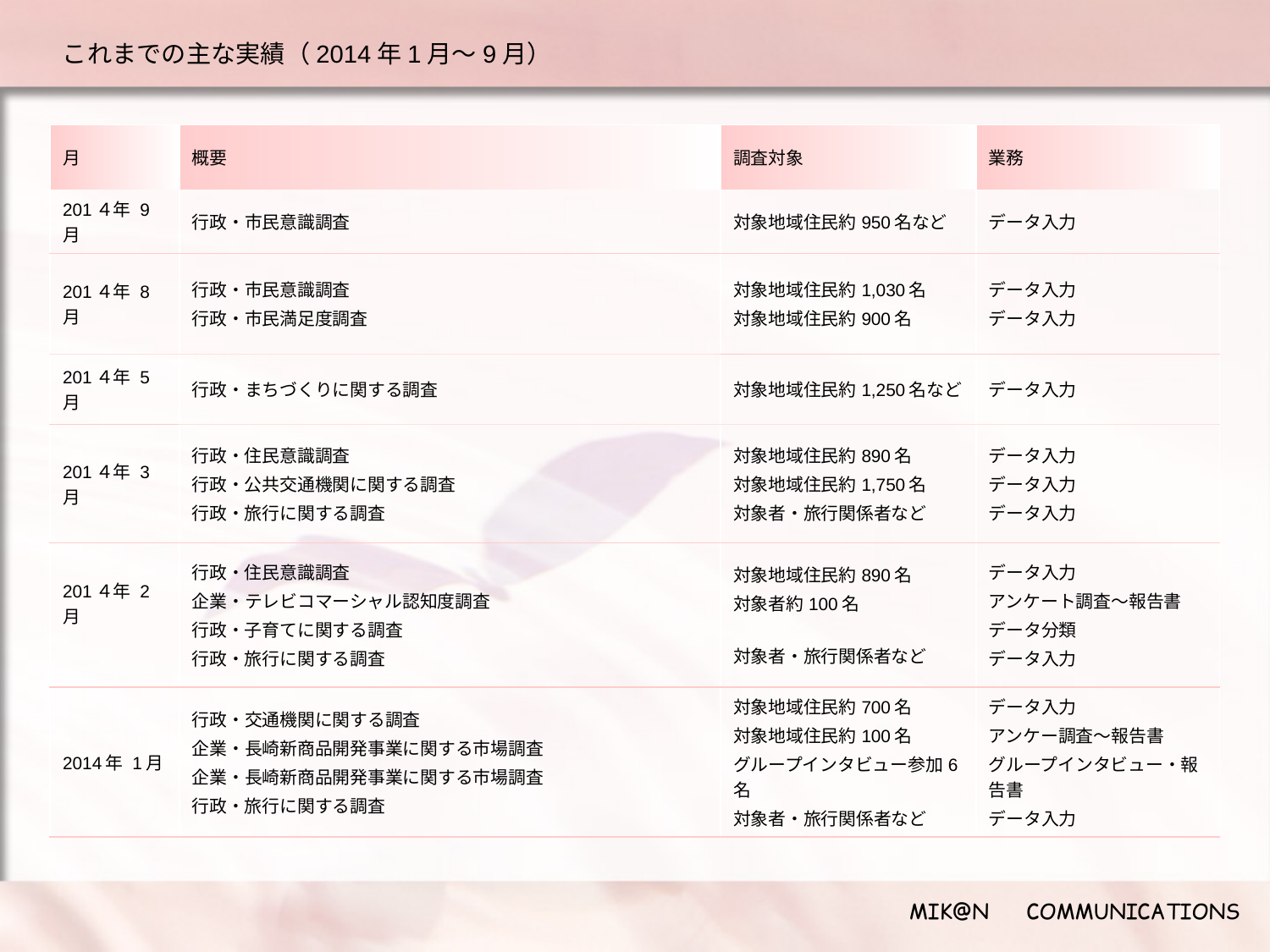

# これまでの主な実績（2014年1月～9月）
メディア・ローカルテレビ出演

| 月 | 概要 | 調査対象 | 業務 |
| --- | --- | --- | --- |
| 201４年 9月 | 行政・市民意識調査 | 対象地域住民約950名など | データ入力 |
| 201４年 8月 | 行政・市民意識調査 行政・市民満足度調査 | 対象地域住民約1,030名 対象地域住民約900名 | データ入力 データ入力 |
| 201４年 5月 | 行政・まちづくりに関する調査 | 対象地域住民約1,250名など | データ入力 |
| 201４年 3月 | 行政・住民意識調査 行政・公共交通機関に関する調査 行政・旅行に関する調査 | 対象地域住民約890名 対象地域住民約1,750名 対象者・旅行関係者など | データ入力 データ入力 データ入力 |
| 201４年 2月 | 行政・住民意識調査 企業・テレビコマーシャル認知度調査 行政・子育てに関する調査 行政・旅行に関する調査 | 対象地域住民約890名 対象者約100名 対象者・旅行関係者など | データ入力 アンケート調査～報告書 データ分類 データ入力 |
| 2014年 1月 | 行政・交通機関に関する調査 企業・長崎新商品開発事業に関する市場調査 企業・長崎新商品開発事業に関する市場調査 行政・旅行に関する調査 | 対象地域住民約700名 対象地域住民約100名 グループインタビュー参加6名 対象者・旅行関係者など | データ入力 アンケー調査～報告書 グループインタビュー・報告書 データ入力 |
MIK@N 　COMMUNICATIONS